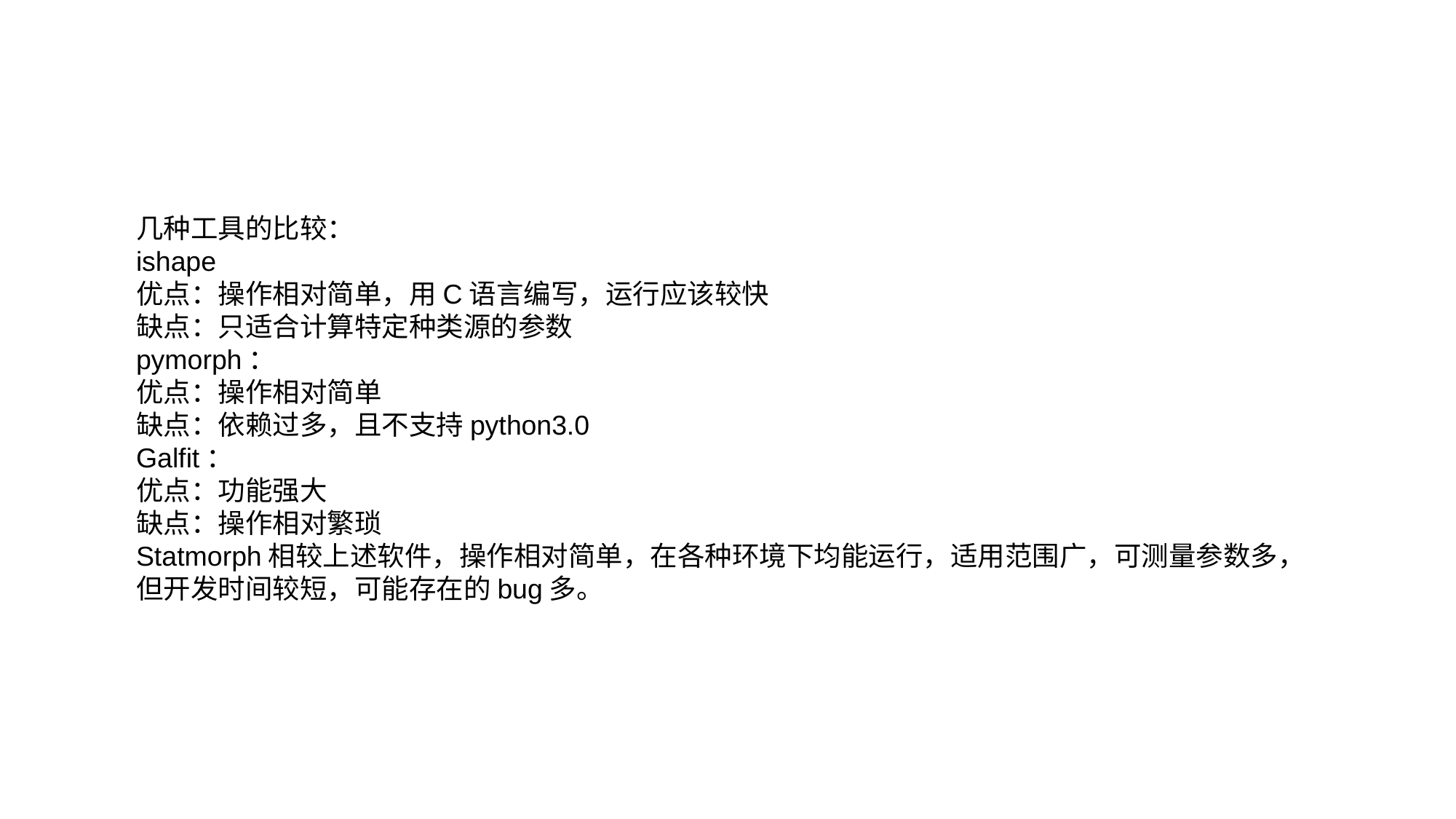

几种工具的比较：
ishape
优点：操作相对简单，用C语言编写，运行应该较快
缺点：只适合计算特定种类源的参数
pymorph：
优点：操作相对简单
缺点：依赖过多，且不支持python3.0
Galfit：
优点：功能强大
缺点：操作相对繁琐
Statmorph相较上述软件，操作相对简单，在各种环境下均能运行，适用范围广，可测量参数多，但开发时间较短，可能存在的bug多。